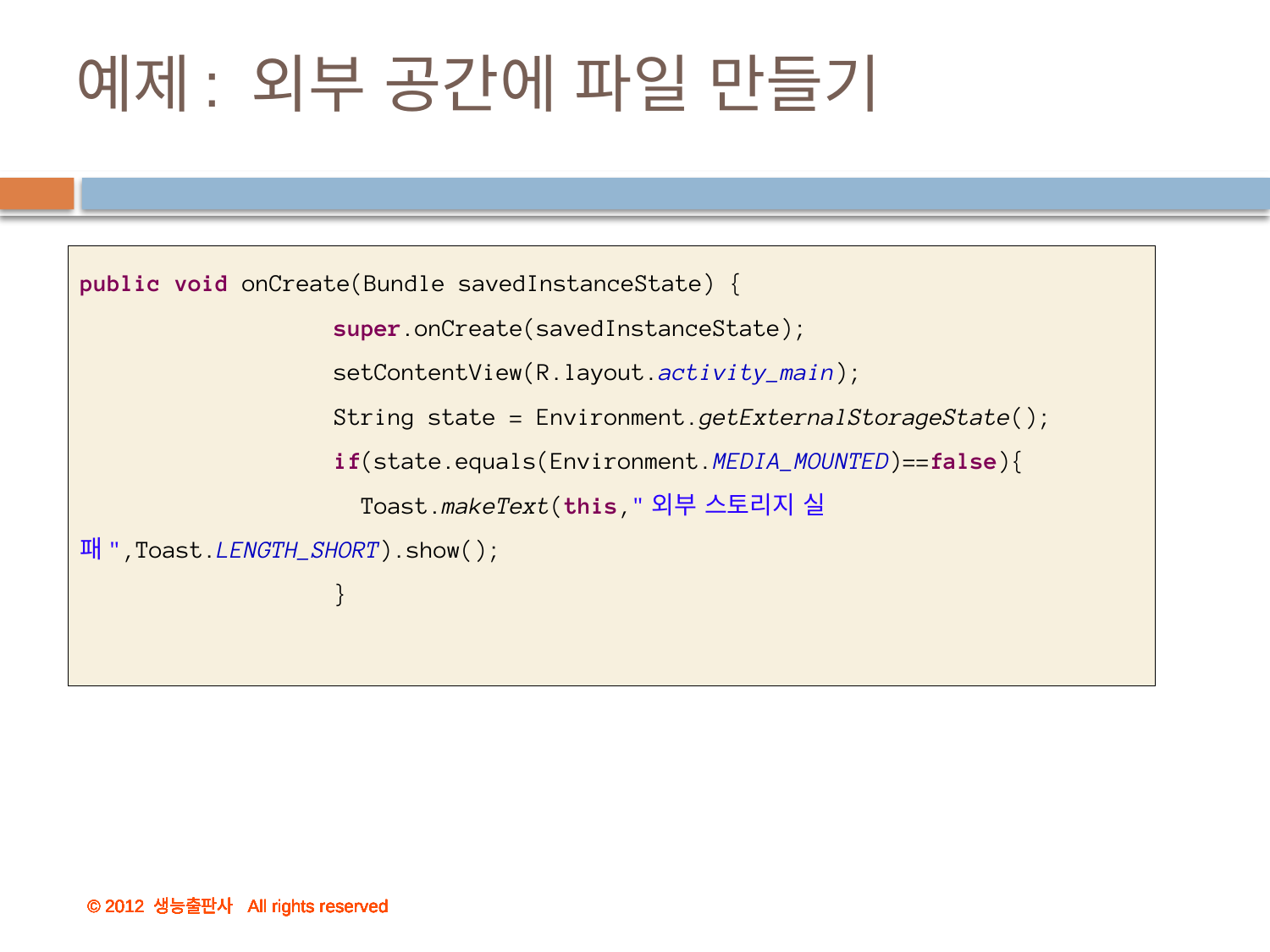

# 예제: 외부 공간에 파일 만들기
public void onCreate(Bundle savedInstanceState) {
		super.onCreate(savedInstanceState);
		setContentView(R.layout.activity_main);
		String state = Environment.getExternalStorageState();
		if(state.equals(Environment.MEDIA_MOUNTED)==false){
	    	  Toast.makeText(this,"외부 스토리지 실패",Toast.LENGTH_SHORT).show();
		}